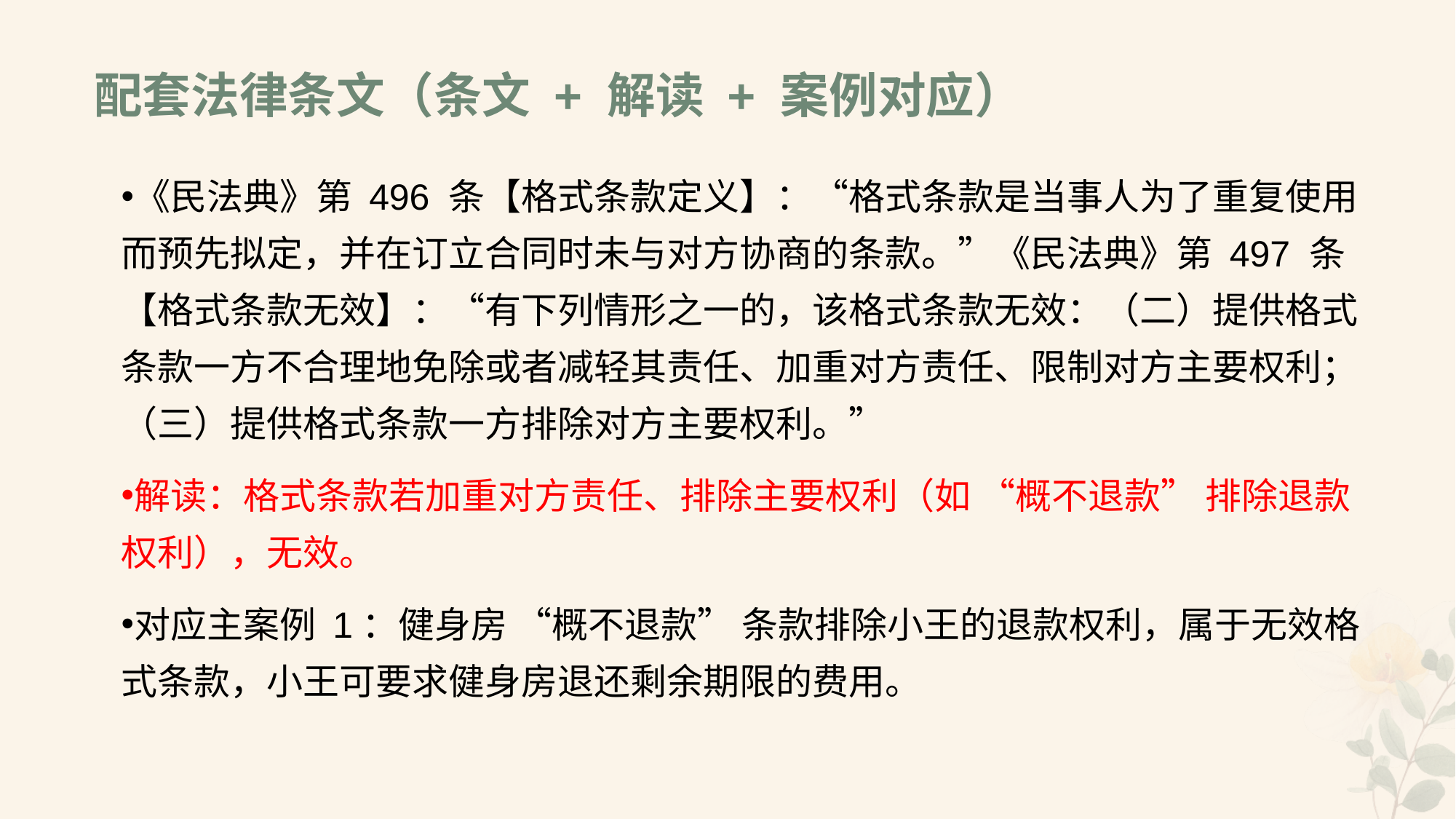

# 配套法律条文（条文 + 解读 + 案例对应）
《民法典》第 496 条【格式条款定义】：“格式条款是当事人为了重复使用而预先拟定，并在订立合同时未与对方协商的条款。”《民法典》第 497 条【格式条款无效】：“有下列情形之一的，该格式条款无效：（二）提供格式条款一方不合理地免除或者减轻其责任、加重对方责任、限制对方主要权利；（三）提供格式条款一方排除对方主要权利。”
解读：格式条款若加重对方责任、排除主要权利（如 “概不退款” 排除退款权利），无效。
对应主案例 1：健身房 “概不退款” 条款排除小王的退款权利，属于无效格式条款，小王可要求健身房退还剩余期限的费用。